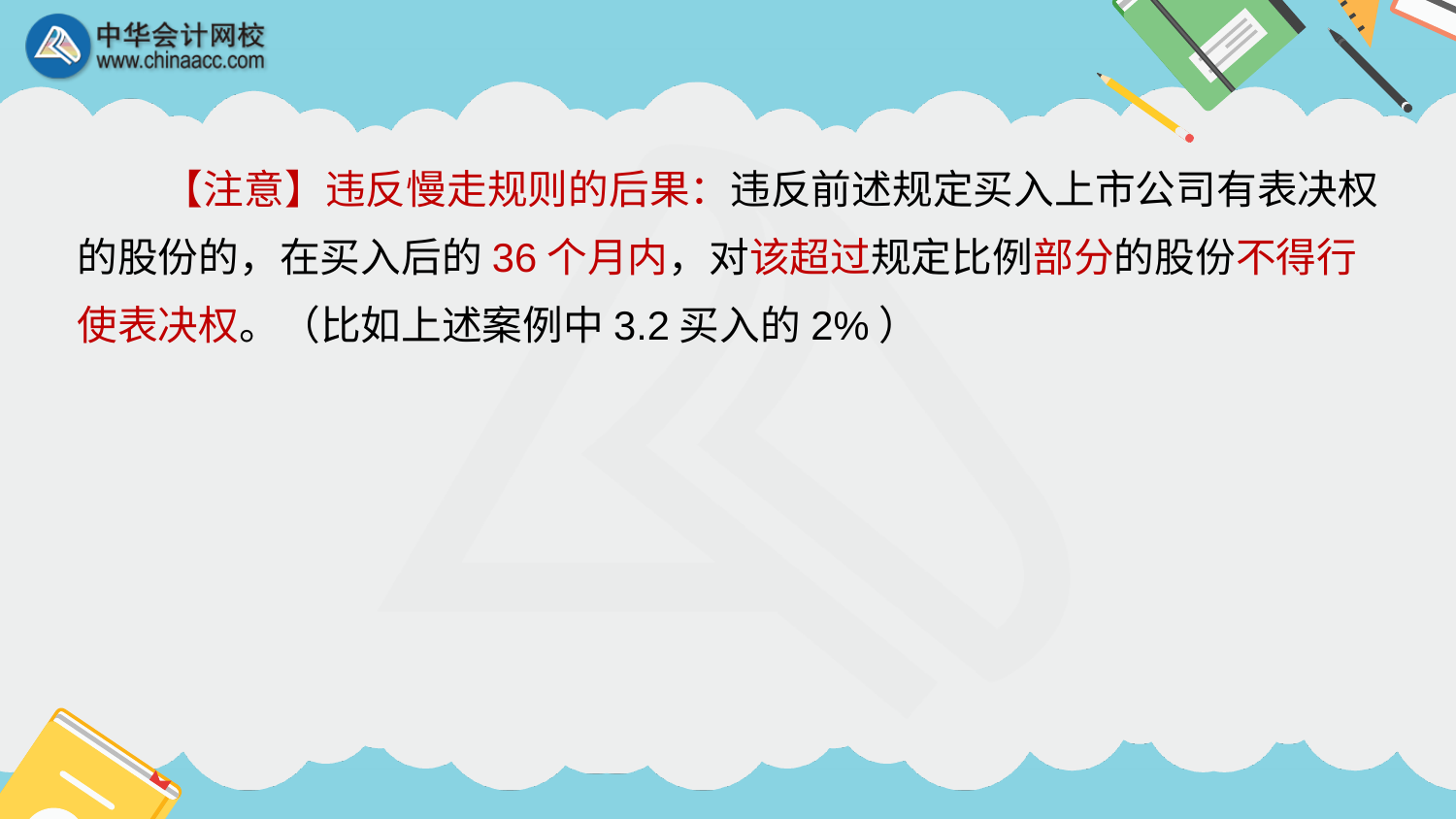

【注意】违反慢走规则的后果：违反前述规定买入上市公司有表决权的股份的，在买入后的36个月内，对该超过规定比例部分的股份不得行使表决权。（比如上述案例中3.2买入的2%）